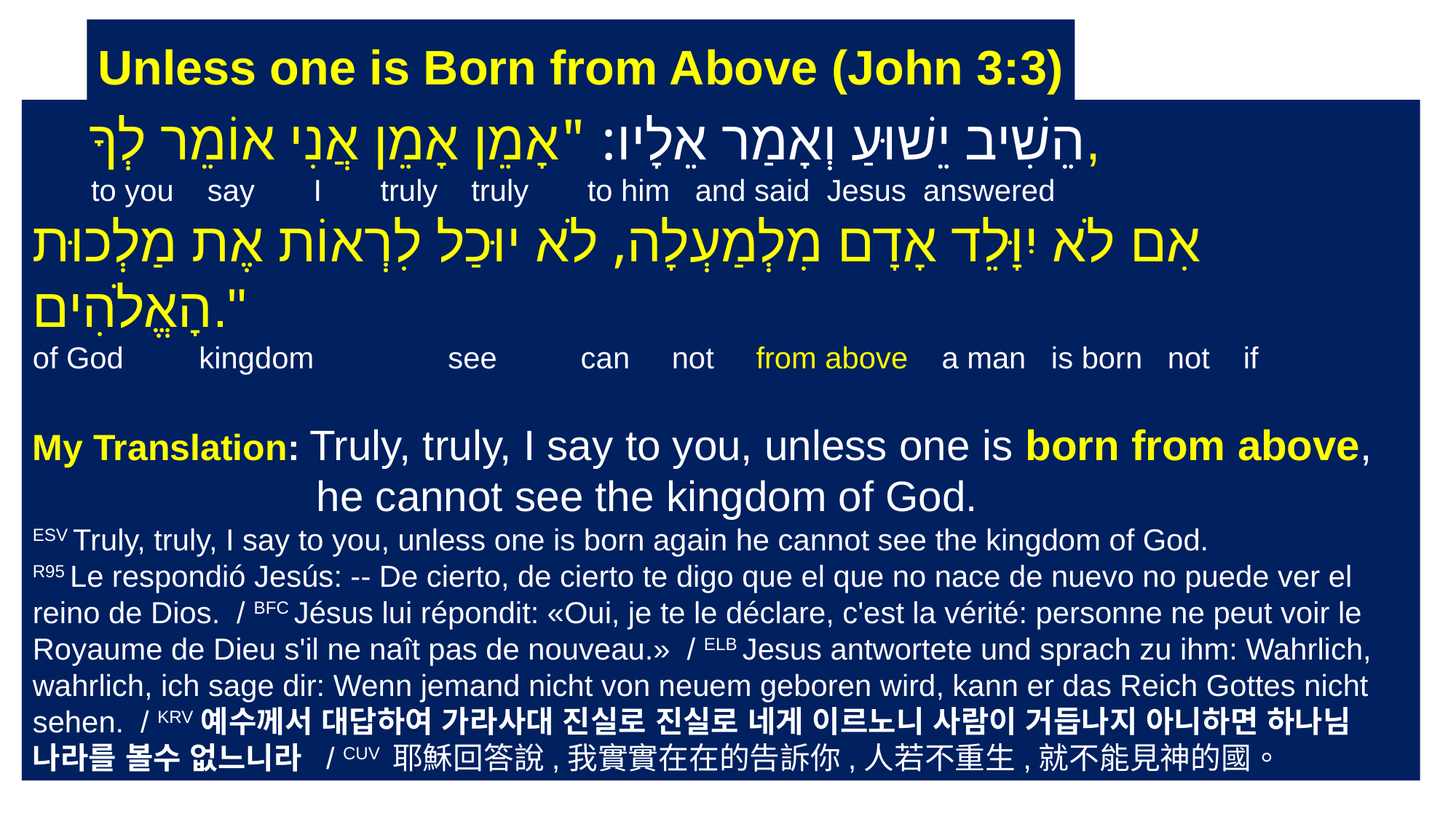

Unless one is Born from Above (John 3:3)
      הֵשִׁיב יֵשׁוּעַ וְאָמַר אֵלָיו: "אָמֵן אָמֵן אֲנִי אוֹמֵר לְךָ,
       to you    say       I       truly    truly       to him   and said  Jesus  answered
אִם לֹא יִוָּלֵד אָדָם מִלְמַעְלָה, לֹא יוּכַל לִרְאוֹת אֶת מַלְכוּת הָאֱלֹהִים."
        of God         kingdom                see          can     not     from above    a man   is born   not    if

My Translation: Truly, truly, I say to you, unless one is born from above,
                        he cannot see the kingdom of God.
ESV Truly, truly, I say to you, unless one is born again he cannot see the kingdom of God.
R95 Le respondió Jesús: -- De cierto, de cierto te digo que el que no nace de nuevo no puede ver el reino de Dios.  / BFC Jésus lui répondit: «Oui, je te le déclare, c'est la vérité: personne ne peut voir le Royaume de Dieu s'il ne naît pas de nouveau.»  / ELB Jesus antwortete und sprach zu ihm: Wahrlich, wahrlich, ich sage dir: Wenn jemand nicht von neuem geboren wird, kann er das Reich Gottes nicht sehen.  / KRV예수께서 대답하여 가라사대 진실로 진실로 네게 이르노니 사람이 거듭나지 아니하면 하나님 나라를 볼수 없느니라  / CUV 耶穌回答說,我實實在在的告訴你,人若不重生,就不能見神的國。